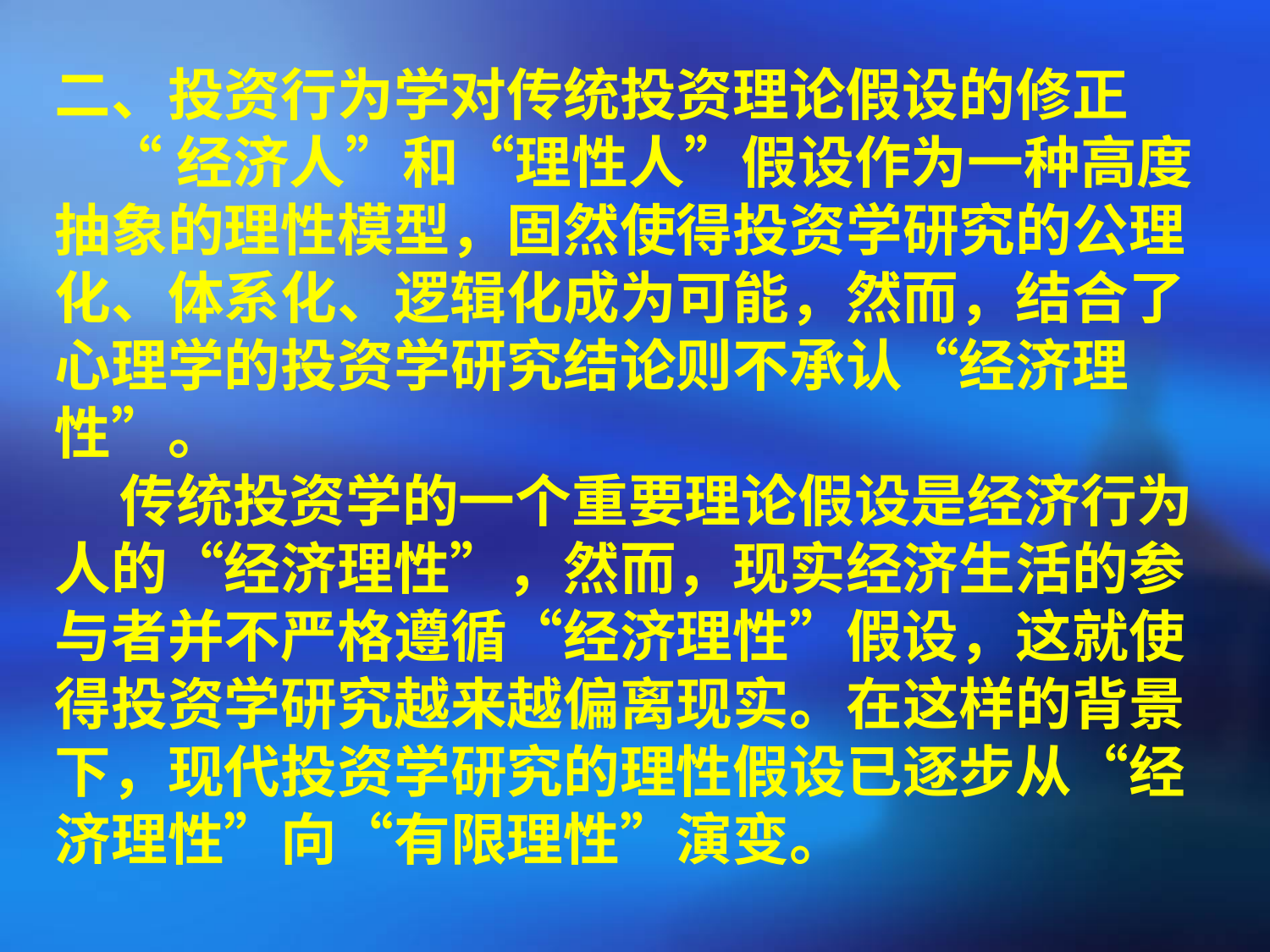

二、投资行为学对传统投资理论假设的修正
    “经济人”和“理性人”假设作为一种高度抽象的理性模型，固然使得投资学研究的公理化、体系化、逻辑化成为可能，然而，结合了心理学的投资学研究结论则不承认“经济理性”。
    传统投资学的一个重要理论假设是经济行为人的“经济理性”，然而，现实经济生活的参与者并不严格遵循“经济理性”假设，这就使得投资学研究越来越偏离现实。在这样的背景下，现代投资学研究的理性假设已逐步从“经济理性”向“有限理性”演变。